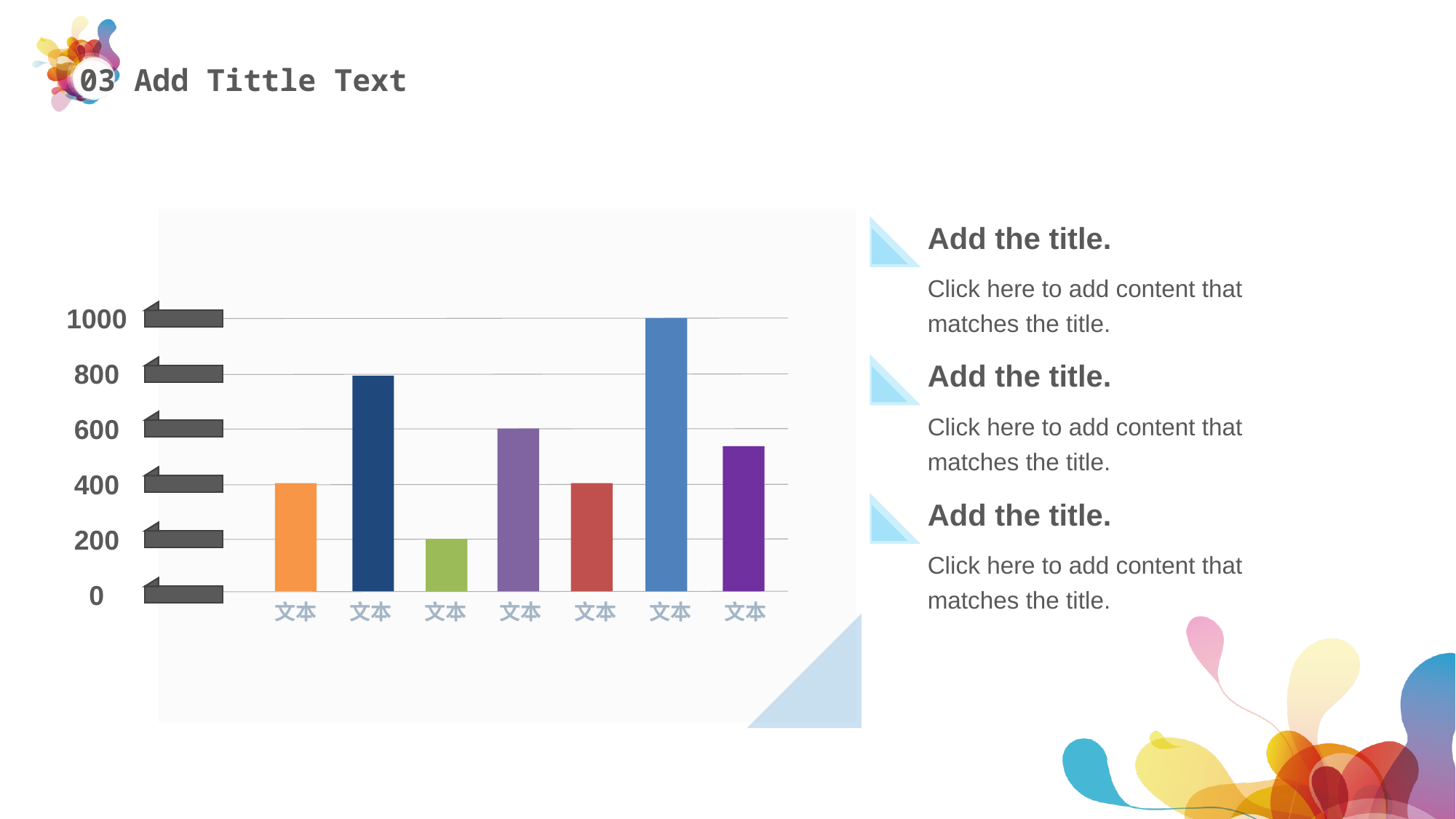

Add the title.
Click here to add content that matches the title.

1000
800
600
400
200
0

Add the title.
Click here to add content that matches the title.

Add the title.
Click here to add content that matches the title.

文本
文本
文本
文本
文本
文本
文本